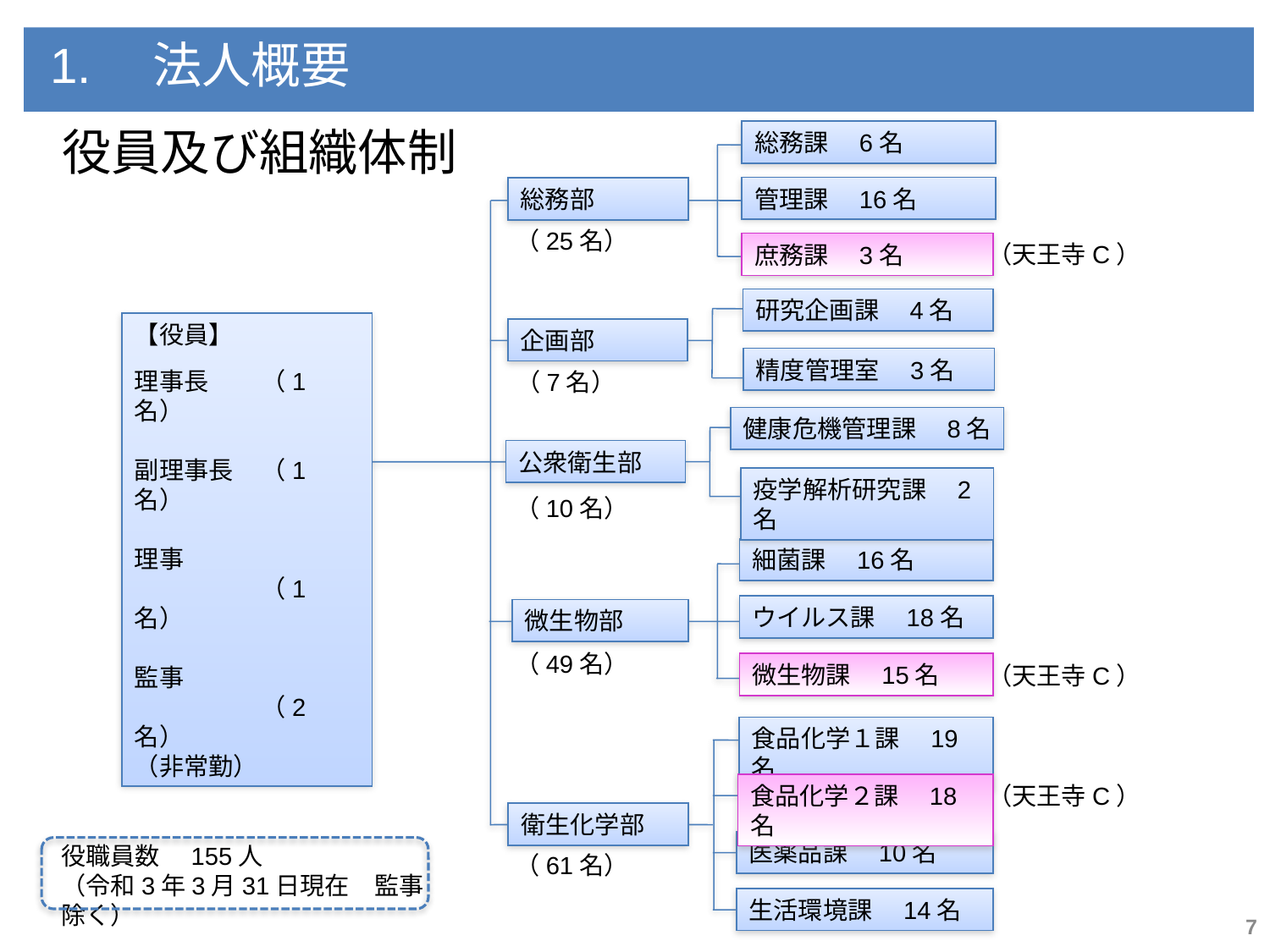

1.　法人概要
役員及び組織体制
総務課　6名

管理課　16名
総務部

庶務課　3名

（25名）
（天王寺C）
研究企画課　4名

企画部
精度管理室　3名
【役員】

理事長	（1名）

副理事長	（1名）

理事		（1名）

監事		（2名）
（非常勤）

（7名）

健康危機管理課　8名

公衆衛生部
疫学解析研究課　2名

（10名）

細菌課　16名

ウイルス課　18名
微生物部

微生物課　15名

（49名）
（天王寺C）

食品化学１課　19名

食品化学２課　18名
衛生化学部

医薬品課　10名
生活環境課　14名

（天王寺C）

（61名）

役職員数　155人
（令和3年3月31日現在　監事除く）

7